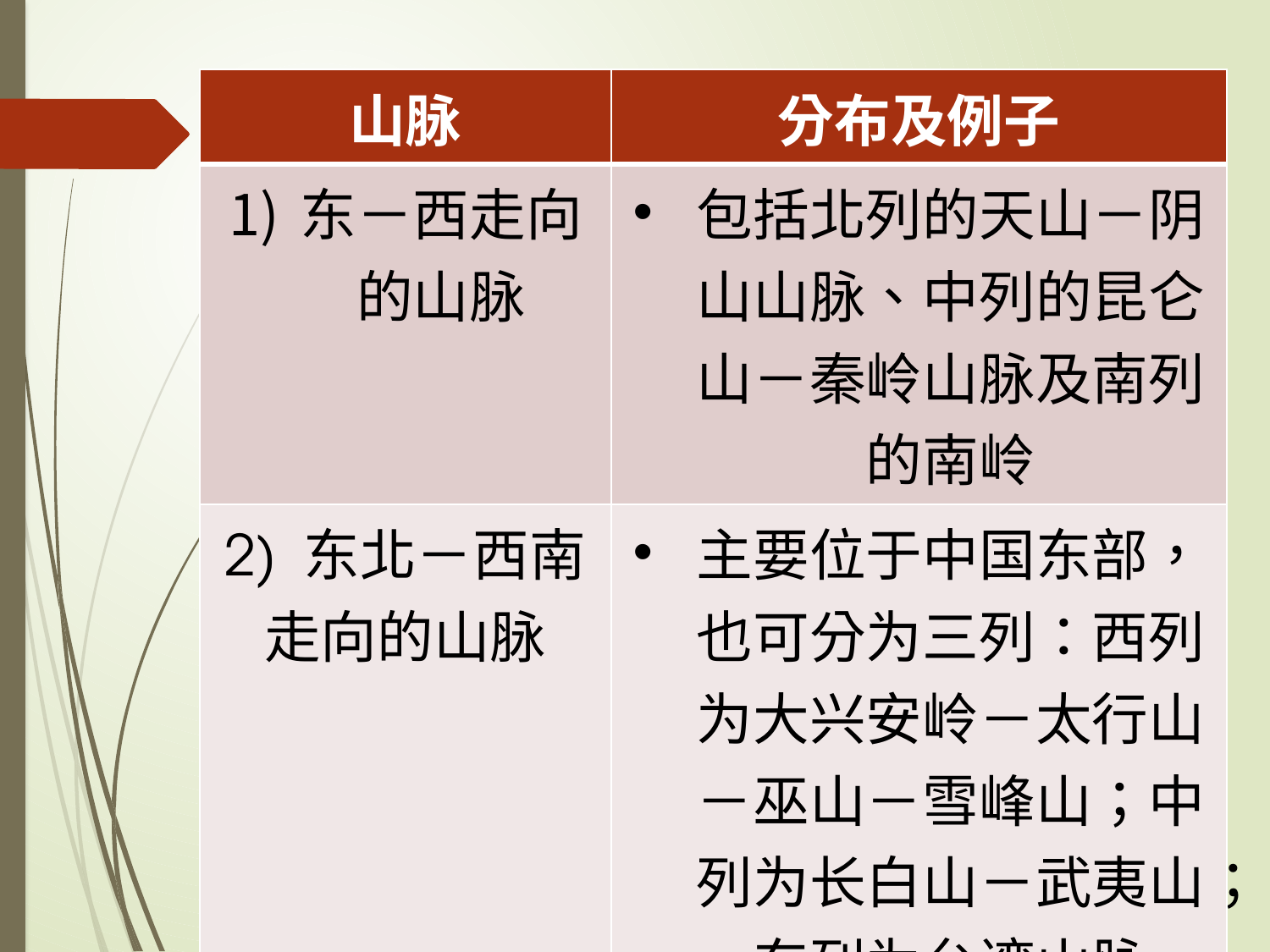

| 山脉 | 分布及例子 |
| --- | --- |
| 东－西走向的山脉 | 包括北列的天山－阴山山脉、中列的昆仑山－秦岭山脉及南列的南岭 |
| 2) 东北－西南走向的山脉 | 主要位于中国东部，也可分为三列：西列为大兴安岭－太行山－巫山－雪峰山；中列为长白山－武夷山；东列为台湾山脉 |